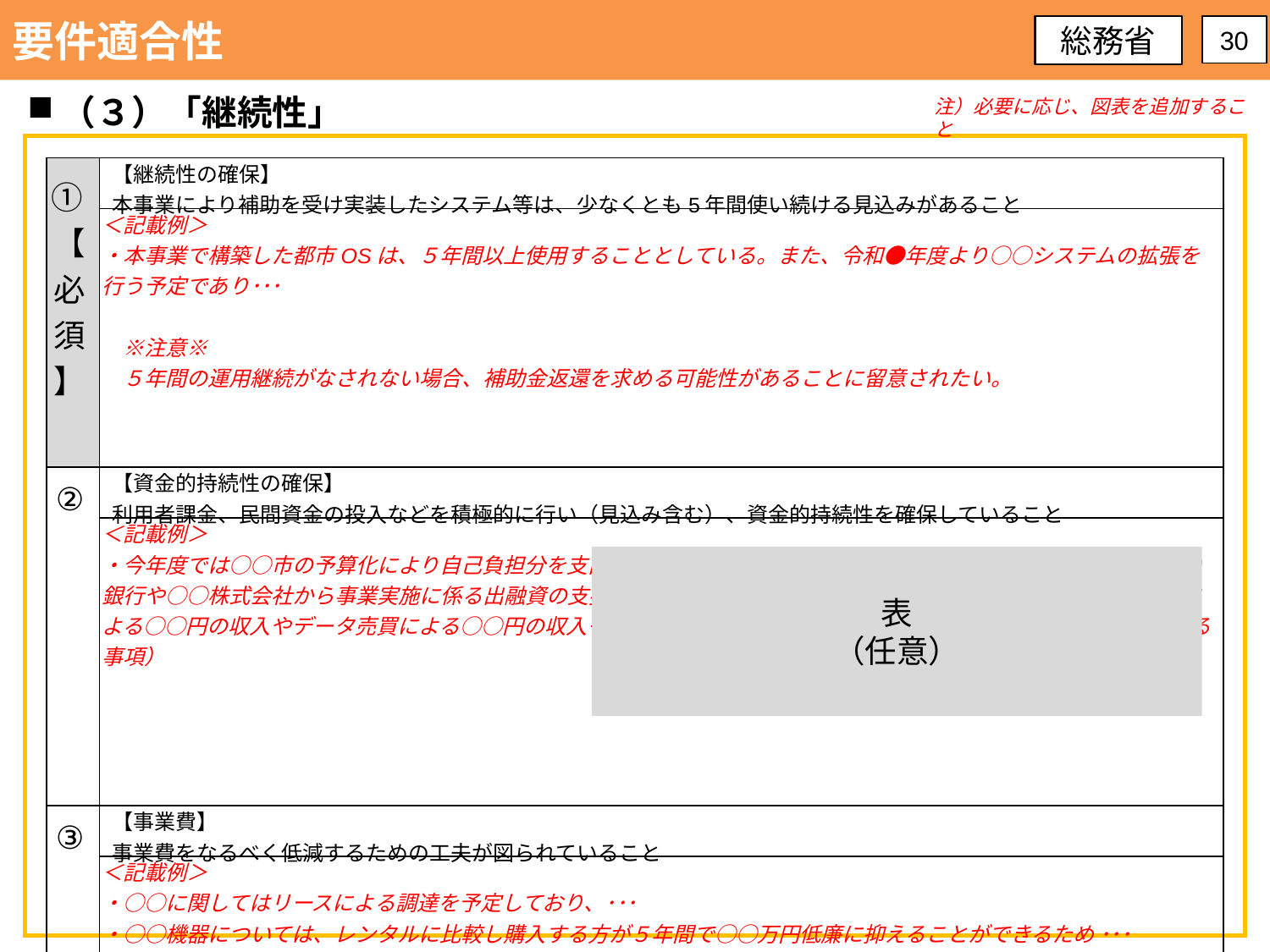

要件適合性
総務省
30
（３）「継続性」
注）必要に応じ、図表を追加すること

| ①【必須】 | 【継続性の確保】 本事業により補助を受け実装したシステム等は、少なくとも5年間使い続ける見込みがあること |
| --- | --- |
|  | ＜記載例＞ ・本事業で構築した都市OSは、５年間以上使用することとしている。また、令和●年度より○○システムの拡張を行う予定であり･･･ 　 　※注意※ 　５年間の運用継続がなされない場合、補助金返還を求める可能性があることに留意されたい。 |
| ② | 【資金的持続性の確保】 利用者課金、民間資金の投入などを積極的に行い（見込み含む）、資金的持続性を確保していること |
|  | ＜記載例＞ ・今年度では○○市の予算化により自己負担分を支出するとともに、翌年度において運用資金を確保するため、○○銀行や○○株式会社から事業実施に係る出融資の支援を頂ける見込み（総計○○円程度）であり、更に利用料徴収による○○円の収入やデータ売買による○○円の収入も見込んでおり･･･（※資金計画や翌年度以降の事業計画に関する事項） |
| ③ | 【事業費】 事業費をなるべく低減するための工夫が図られていること |
|  | ＜記載例＞ ・○○に関してはリースによる調達を予定しており、･･･ ・○○機器については、レンタルに比較し購入する方が５年間で○○万円低廉に抑えることができるため ･･･ ・都市OSを○○市、○○町と共同利用することにより・・・ |
表
（任意）